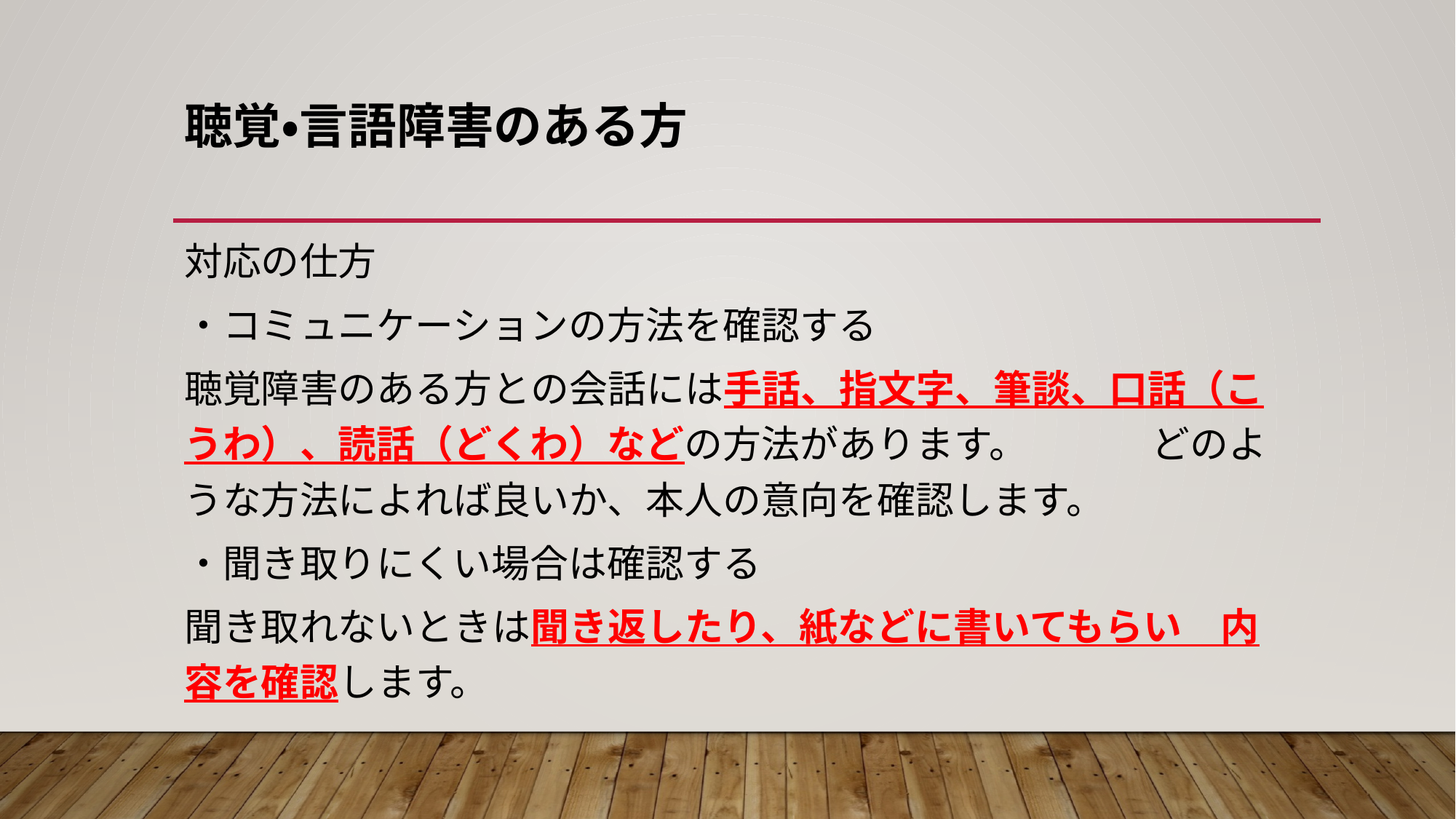

# 聴覚・言語障害のある方
対応の仕方
・コミュニケーションの方法を確認する
聴覚障害のある方との会話には手話、指文字、筆談、口話（こうわ）、読話（どくわ）などの方法があります。 　　　どのような方法によれば良いか、本人の意向を確認します。
・聞き取りにくい場合は確認する
聞き取れないときは聞き返したり、紙などに書いてもらい　内容を確認します。